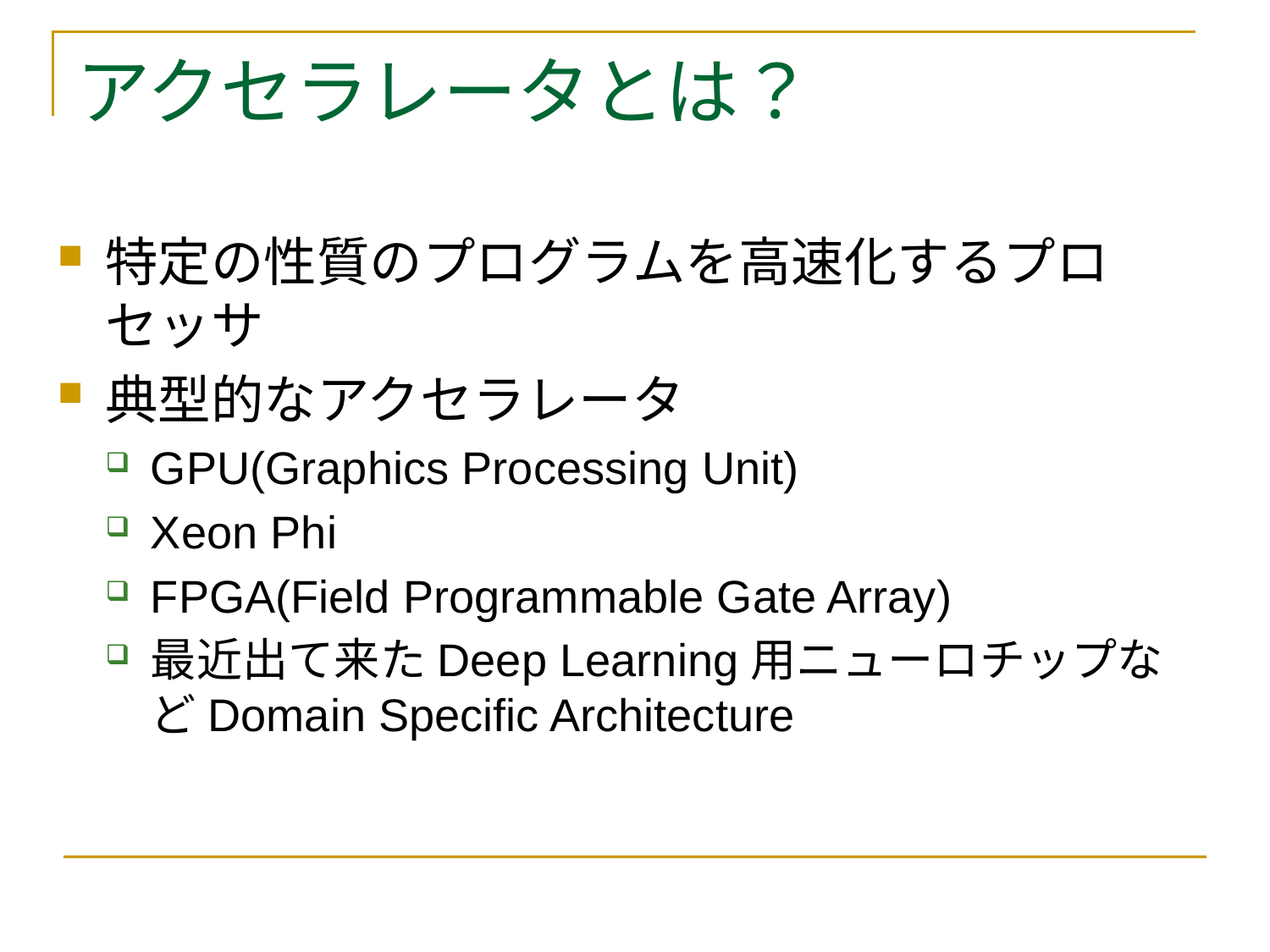

# アクセラレータとは？
特定の性質のプログラムを高速化するプロセッサ
典型的なアクセラレータ
GPU(Graphics Processing Unit)
Xeon Phi
FPGA(Field Programmable Gate Array)
最近出て来たDeep Learning用ニューロチップなどDomain Specific Architecture